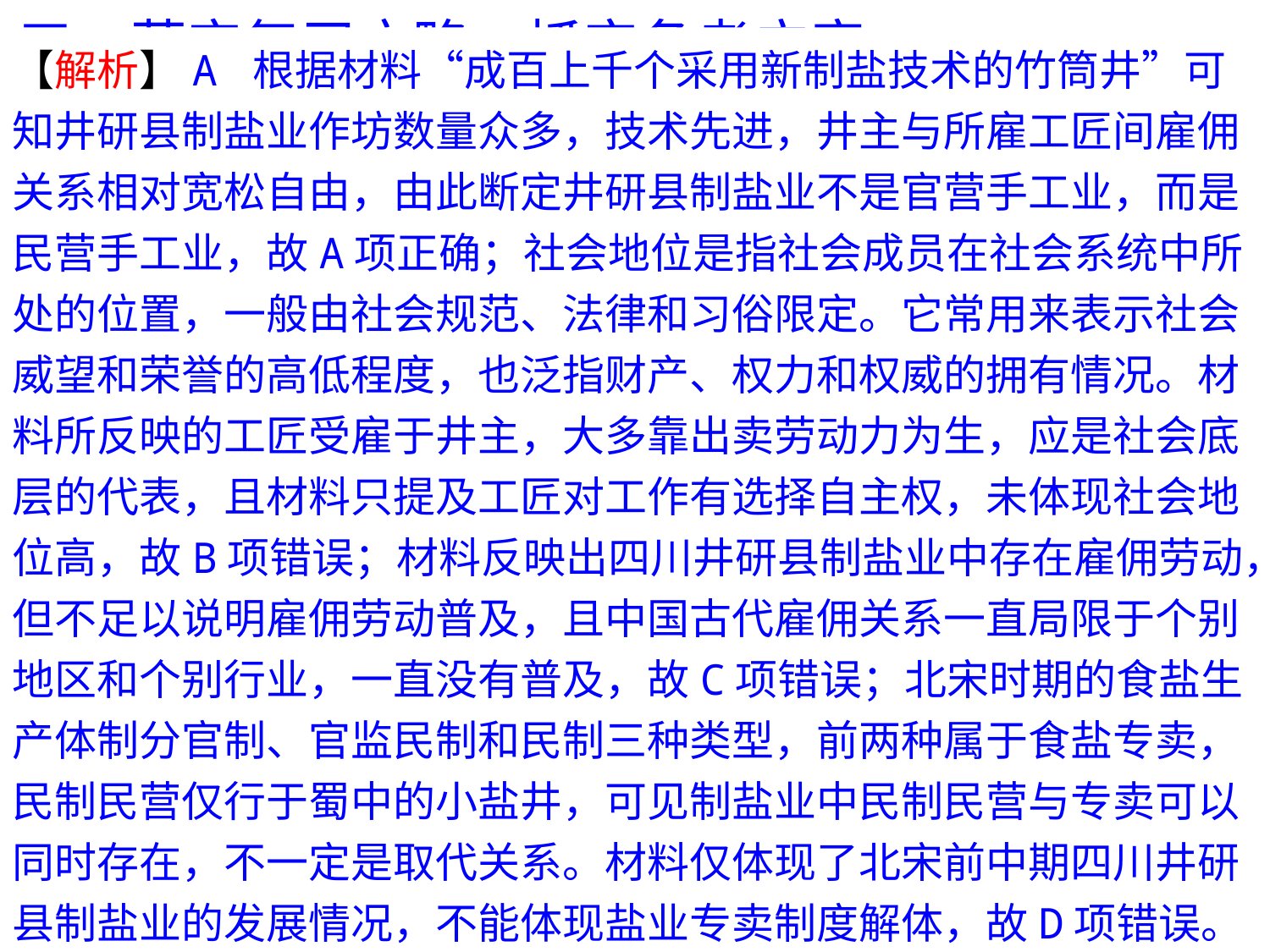

三、落实复习方略，抓实备考广度
【解析】A 根据材料“成百上千个采用新制盐技术的竹筒井”可知井研县制盐业作坊数量众多，技术先进，井主与所雇工匠间雇佣关系相对宽松自由，由此断定井研县制盐业不是官营手工业，而是民营手工业，故A项正确；社会地位是指社会成员在社会系统中所处的位置，一般由社会规范、法律和习俗限定。它常用来表示社会威望和荣誉的高低程度，也泛指财产、权力和权威的拥有情况。材料所反映的工匠受雇于井主，大多靠出卖劳动力为生，应是社会底层的代表，且材料只提及工匠对工作有选择自主权，未体现社会地位高，故B项错误；材料反映出四川井研县制盐业中存在雇佣劳动，但不足以说明雇佣劳动普及，且中国古代雇佣关系一直局限于个别地区和个别行业，一直没有普及，故C项错误；北宋时期的食盐生产体制分官制、官监民制和民制三种类型，前两种属于食盐专卖，民制民营仅行于蜀中的小盐井，可见制盐业中民制民营与专卖可以同时存在，不一定是取代关系。材料仅体现了北宋前中期四川井研县制盐业的发展情况，不能体现盐业专卖制度解体，故D项错误。
2.依托高考真题，探索解题技巧
(2018·全国新课标卷Ⅰ文综·26)北宋前中期，在今四川井研县一带山谷中，密布着成百上千个采用新制盐技术的竹筒井。井主所雇工匠大多来自“他州别县”，以“佣身赁力”为生，受雇期间，若对工作条件或待遇不满意，辄另谋高就。这反映出当时
A．民营手工业得到发展
B．手工业者社会地位高
C．雇佣劳动已经普及
D．盐业专卖制度解体